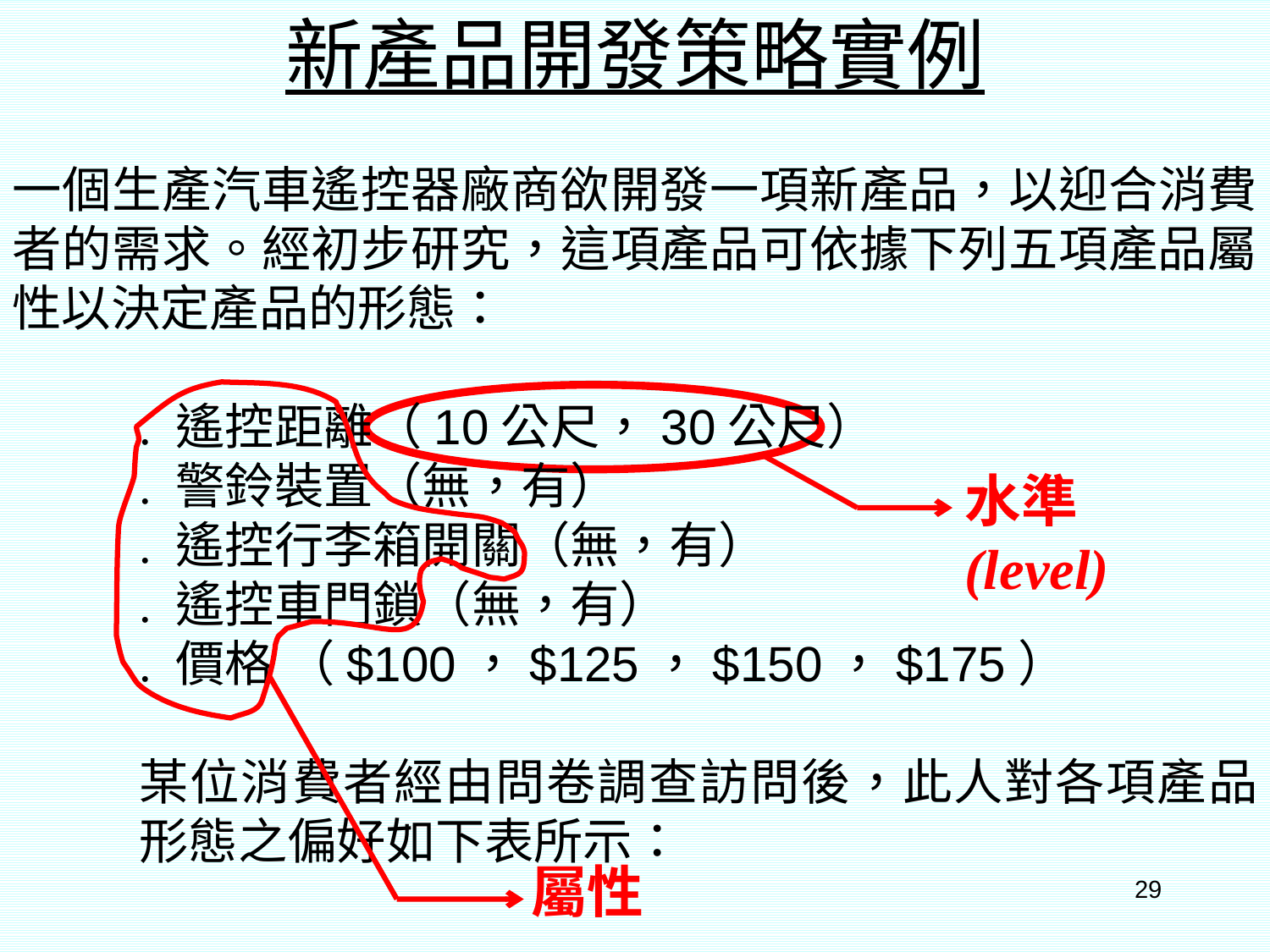

新產品開發策略實例

一個生產汽車遙控器廠商欲開發一項新產品，以迎合消費者的需求。經初步研究，這項產品可依據下列五項產品屬性以決定產品的形態：

. 遙控距離（10公尺，30公尺）
. 警鈴裝置（無，有）
. 遙控行李箱開關（無，有）
. 遙控車門鎖（無，有）
. 價格 （$100，$125，$150，$175）

某位消費者經由問卷調查訪問後，此人對各項產品形態之偏好如下表所示：

屬性

水準 (level)
29